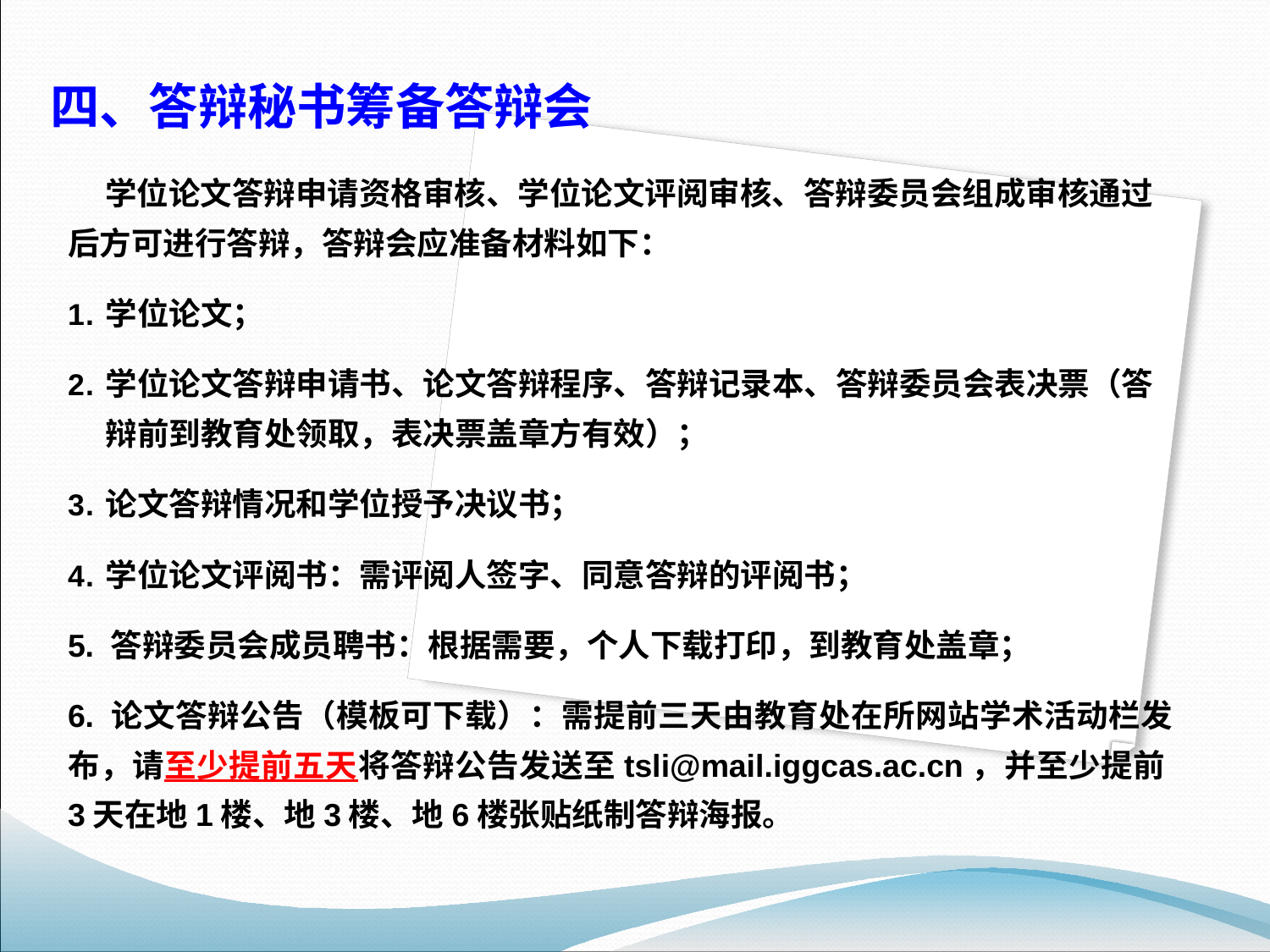

四、答辩秘书筹备答辩会
学位论文答辩申请资格审核、学位论文评阅审核、答辩委员会组成审核通过后方可进行答辩，答辩会应准备材料如下：
学位论文；
学位论文答辩申请书、论文答辩程序、答辩记录本、答辩委员会表决票（答辩前到教育处领取，表决票盖章方有效）；
论文答辩情况和学位授予决议书；
学位论文评阅书：需评阅人签字、同意答辩的评阅书；
5. 答辩委员会成员聘书：根据需要，个人下载打印，到教育处盖章；
6. 论文答辩公告（模板可下载）：需提前三天由教育处在所网站学术活动栏发布，请至少提前五天将答辩公告发送至tsli@mail.iggcas.ac.cn，并至少提前3天在地1楼、地3楼、地6楼张贴纸制答辩海报。